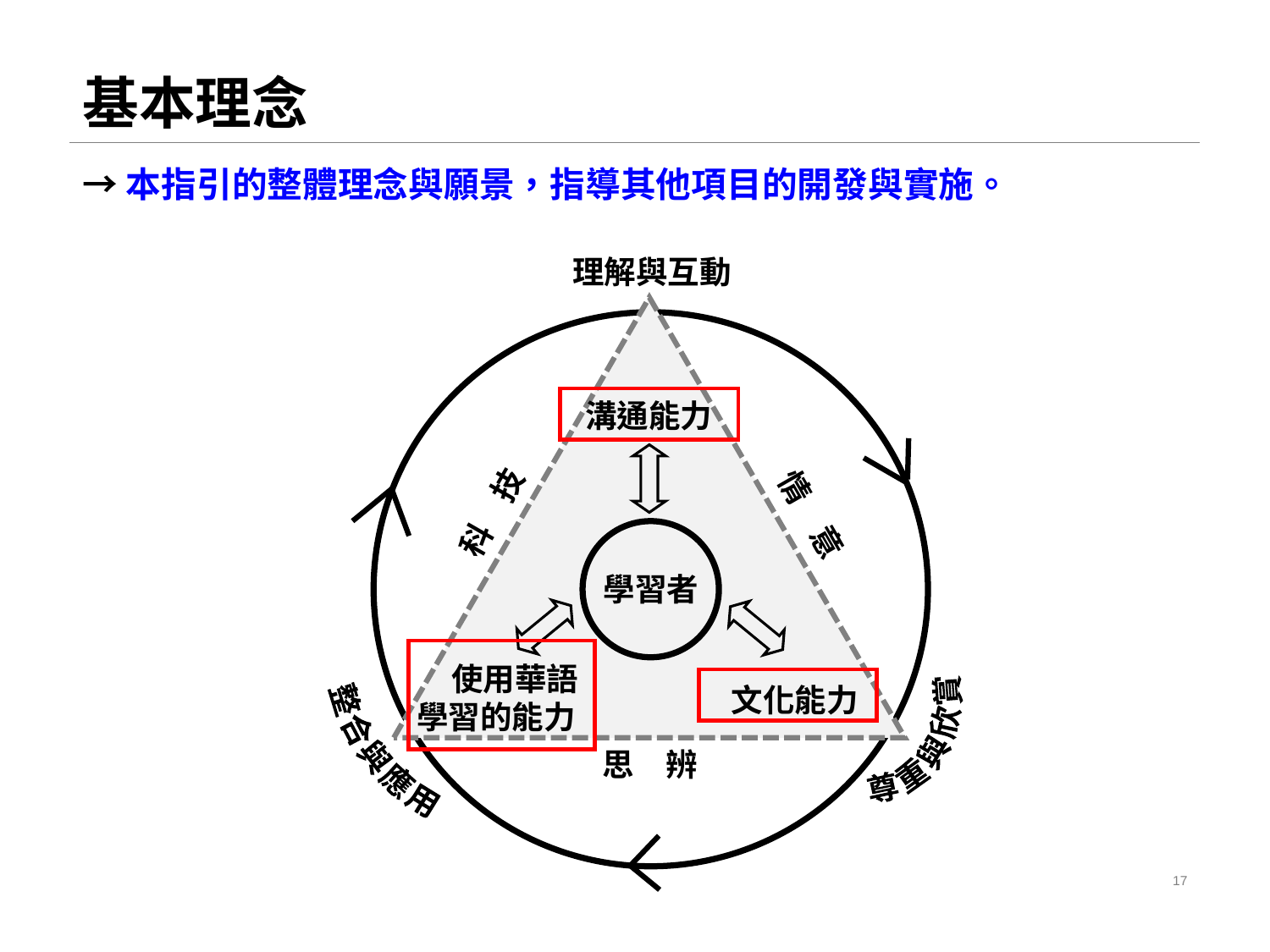

# 基本理念
→本指引的整體理念與願景，指導其他項目的開發與實施。
理解與互動

溝通能力

科　技
情　意
學習者
學習者
尊重與欣賞

整合與應用

使用華語
學習的能力
使用華語
學習的能力

文化能力
文化能力
思　辨
17